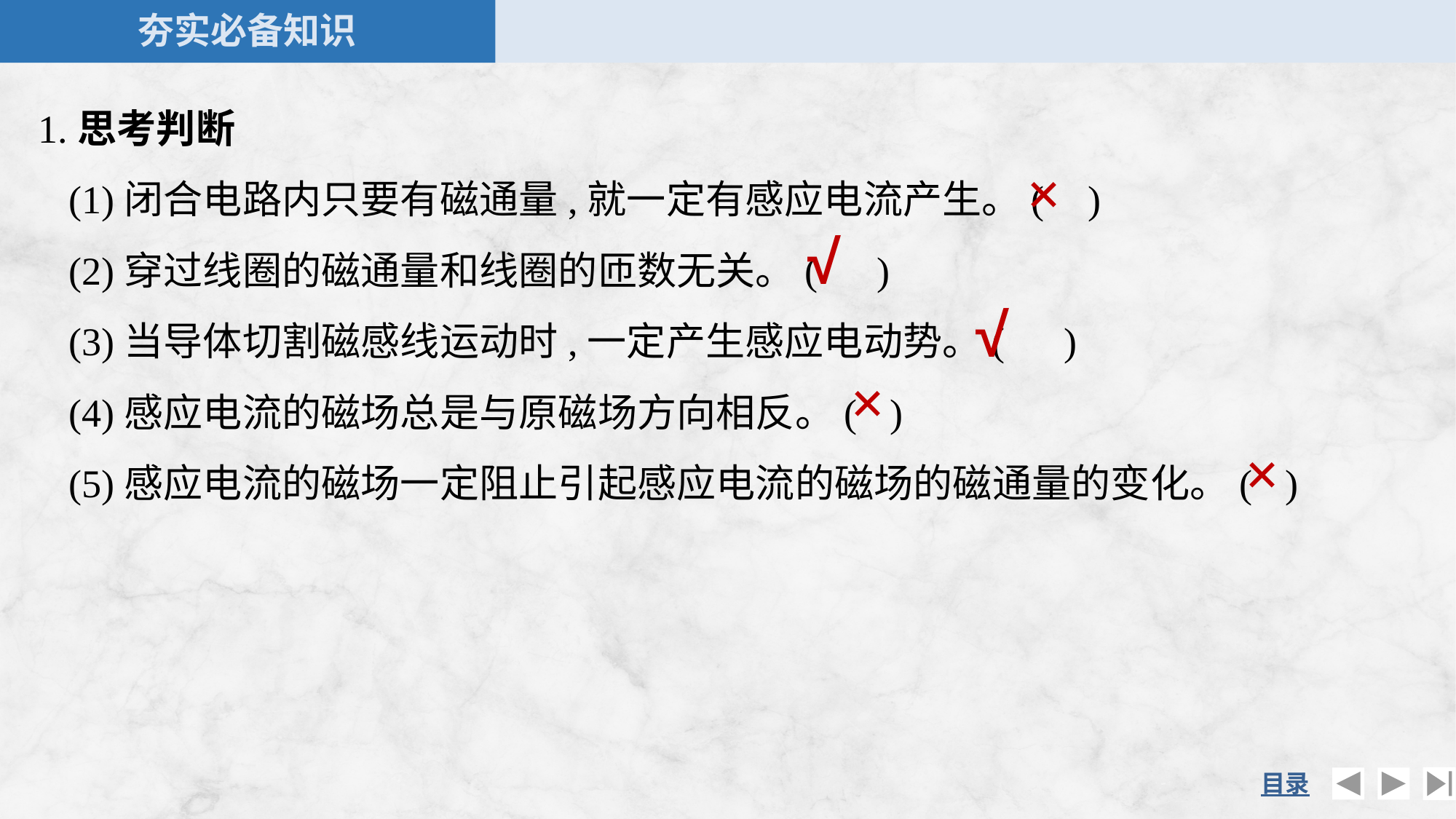

1.思考判断
	(1)闭合电路内只要有磁通量,就一定有感应电流产生。(    )
	(2)穿过线圈的磁通量和线圈的匝数无关。(      )
	(3)当导体切割磁感线运动时,一定产生感应电动势。(      )
	(4)感应电流的磁场总是与原磁场方向相反。(   )
	(5)感应电流的磁场一定阻止引起感应电流的磁场的磁通量的变化。(   )
×
√
√
×
×